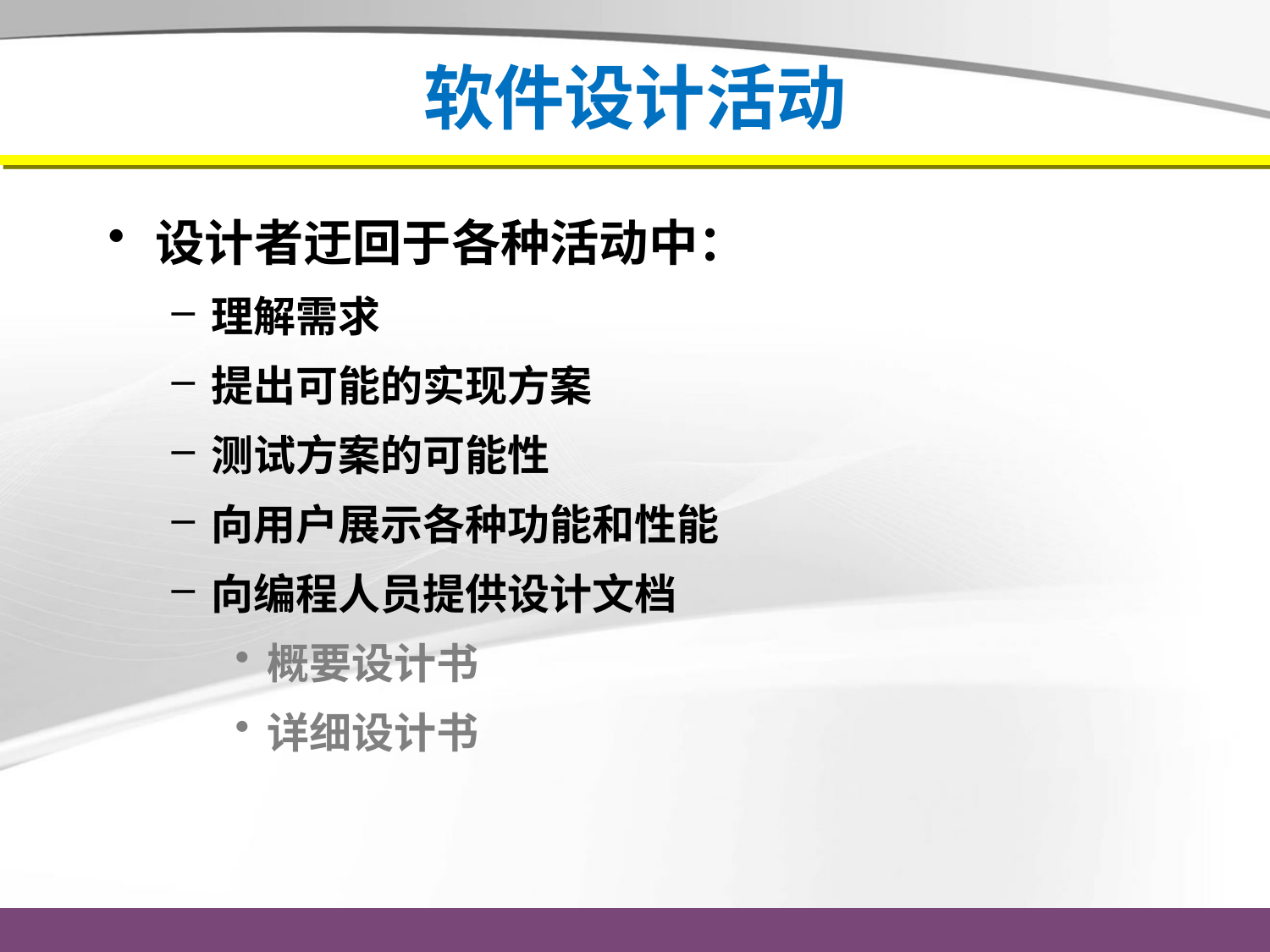

# 软件设计活动
设计者迂回于各种活动中：
理解需求
提出可能的实现方案
测试方案的可能性
向用户展示各种功能和性能
向编程人员提供设计文档
概要设计书
详细设计书